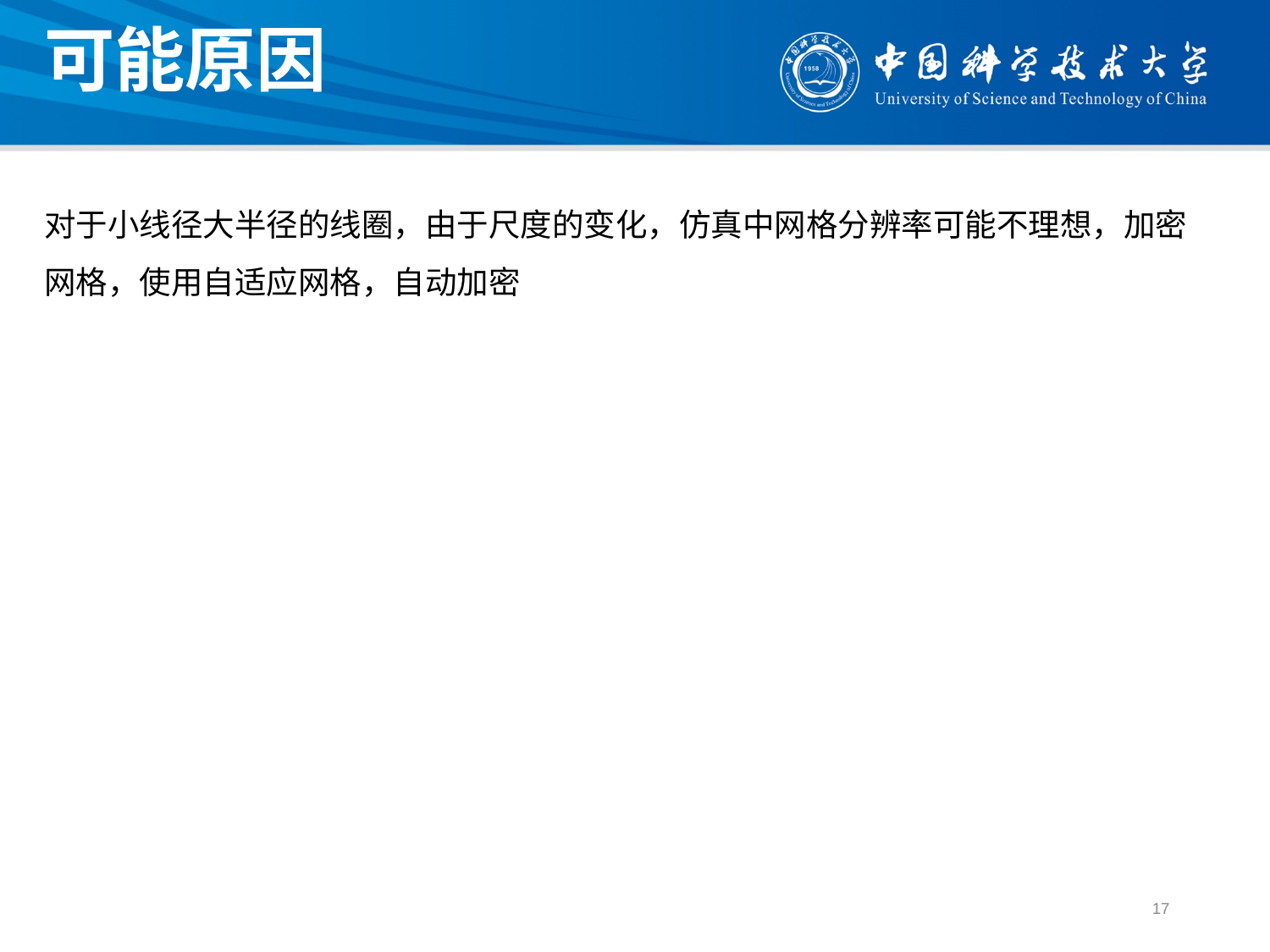

可能原因
对于小线径大半径的线圈，由于尺度的变化，仿真中网格分辨率可能不理想，加密网格，使用自适应网格，自动加密
17